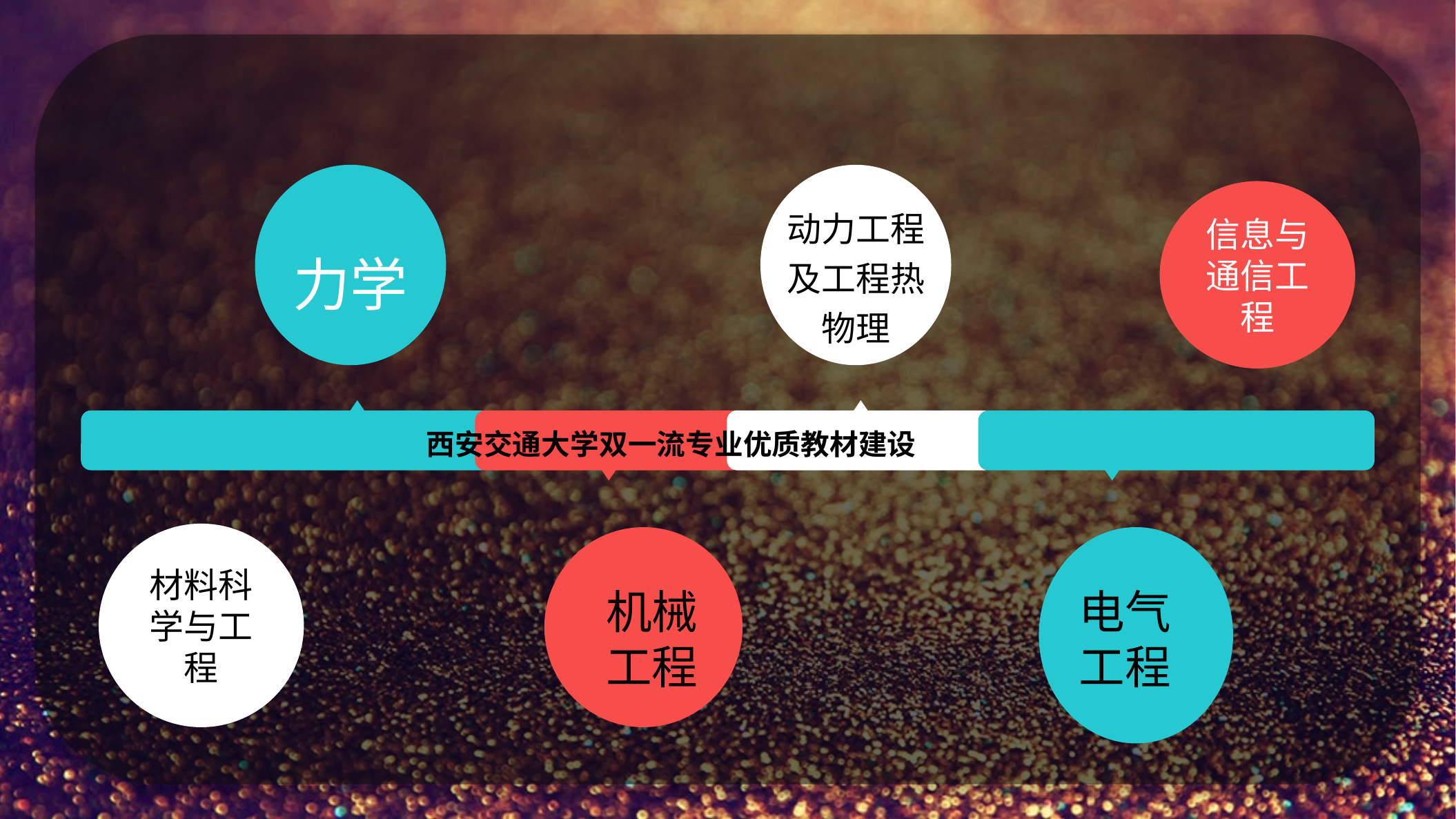

信息与通信工程
动力工程及工程热物理

力学

西安交通大学双一流专业优质教材建设
材料科学与工程

机械工程
电气工程